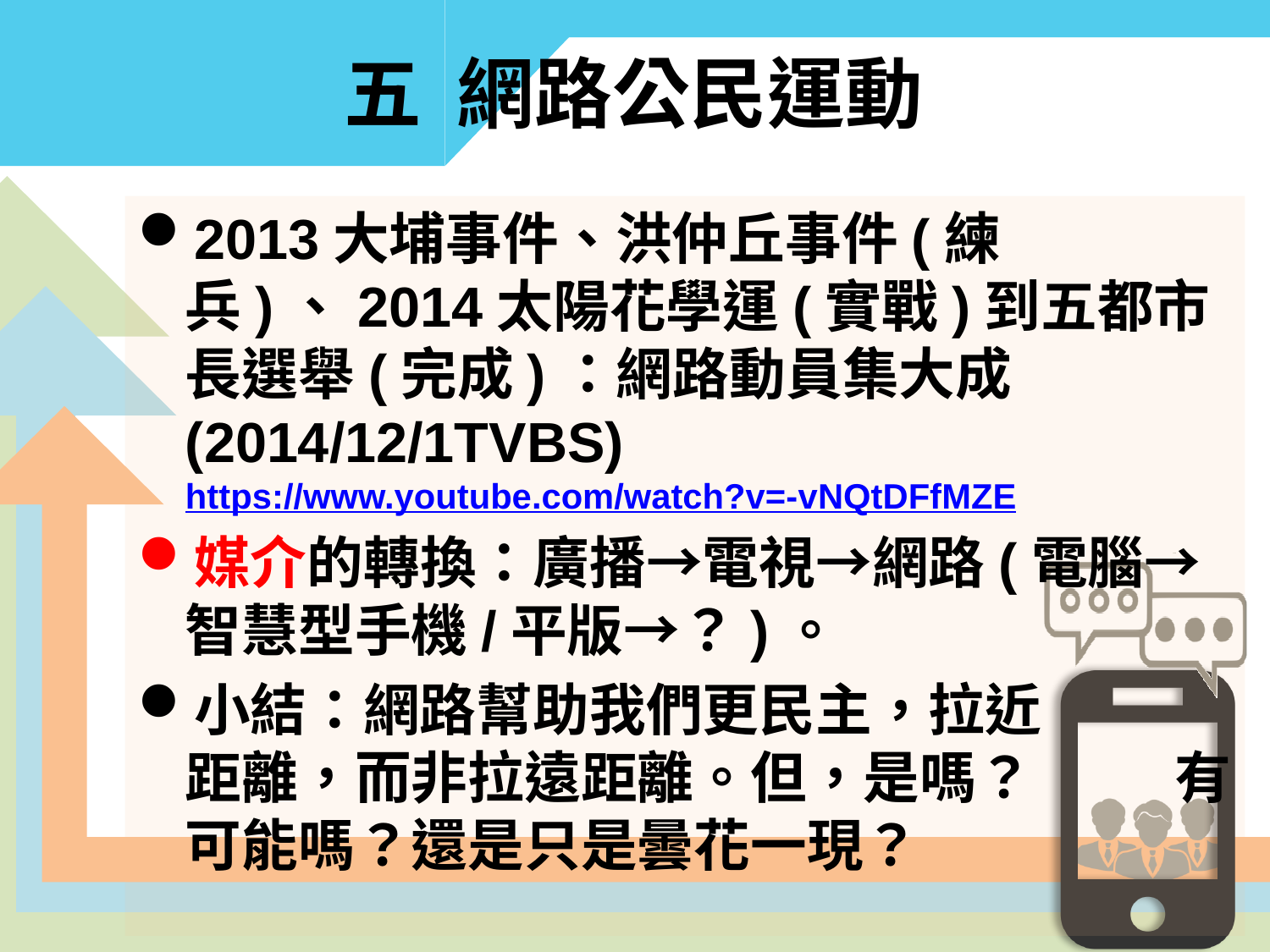

五  網路公民運動
2013大埔事件、洪仲丘事件(練兵)、2014太陽花學運(實戰)到五都市長選舉(完成)：網路動員集大成(2014/12/1TVBS) https://www.youtube.com/watch?v=-vNQtDFfMZE
媒介的轉換：廣播→電視→網路(電腦→智慧型手機/平版→？)。
小結：網路幫助我們更民主，拉近            距離，而非拉遠距離。但，是嗎？           有可能嗎？還是只是曇花一現？